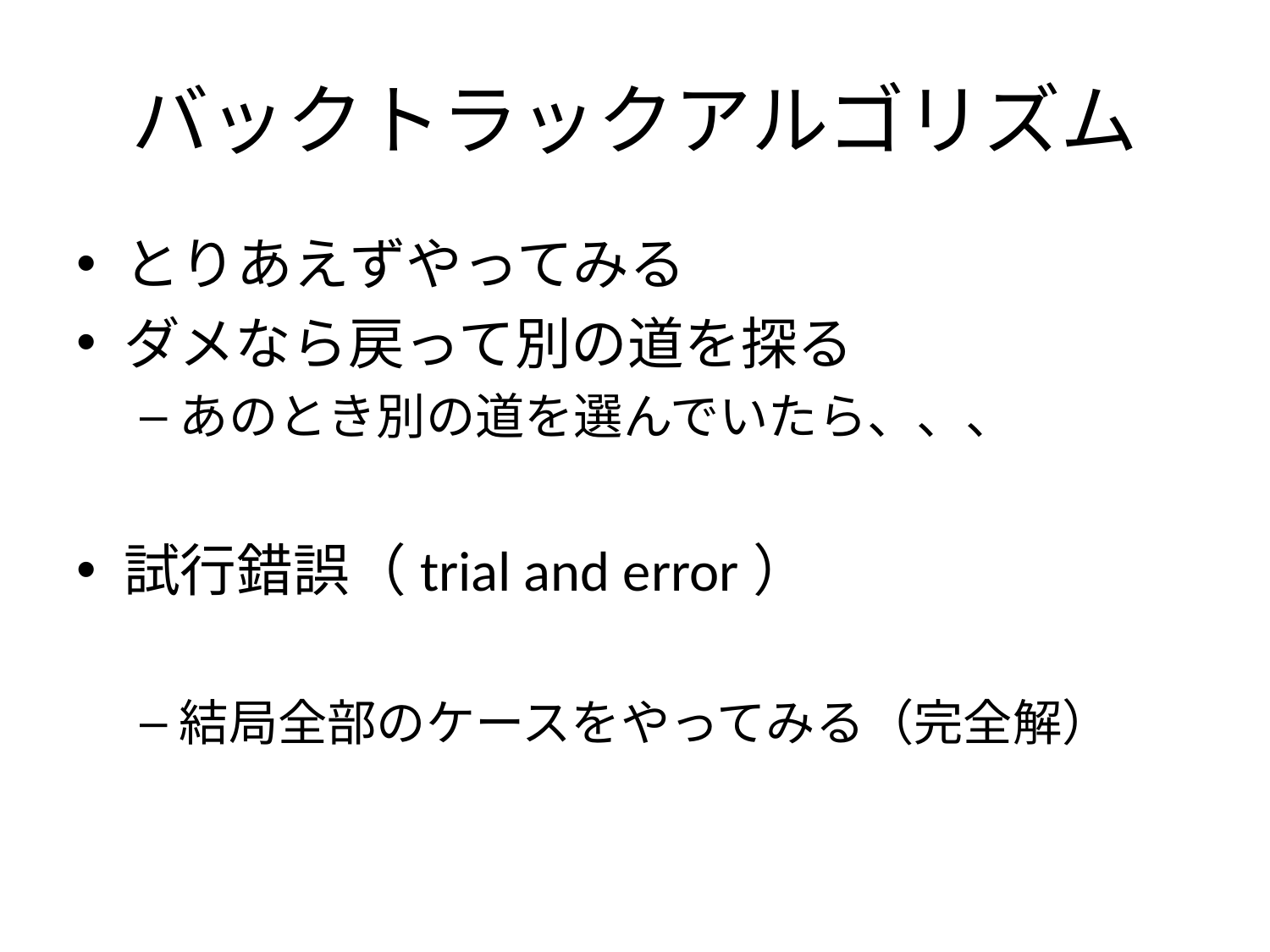

# バックトラックアルゴリズム
とりあえずやってみる
ダメなら戻って別の道を探る
あのとき別の道を選んでいたら、、、

試行錯誤（trial and error）

結局全部のケースをやってみる（完全解）